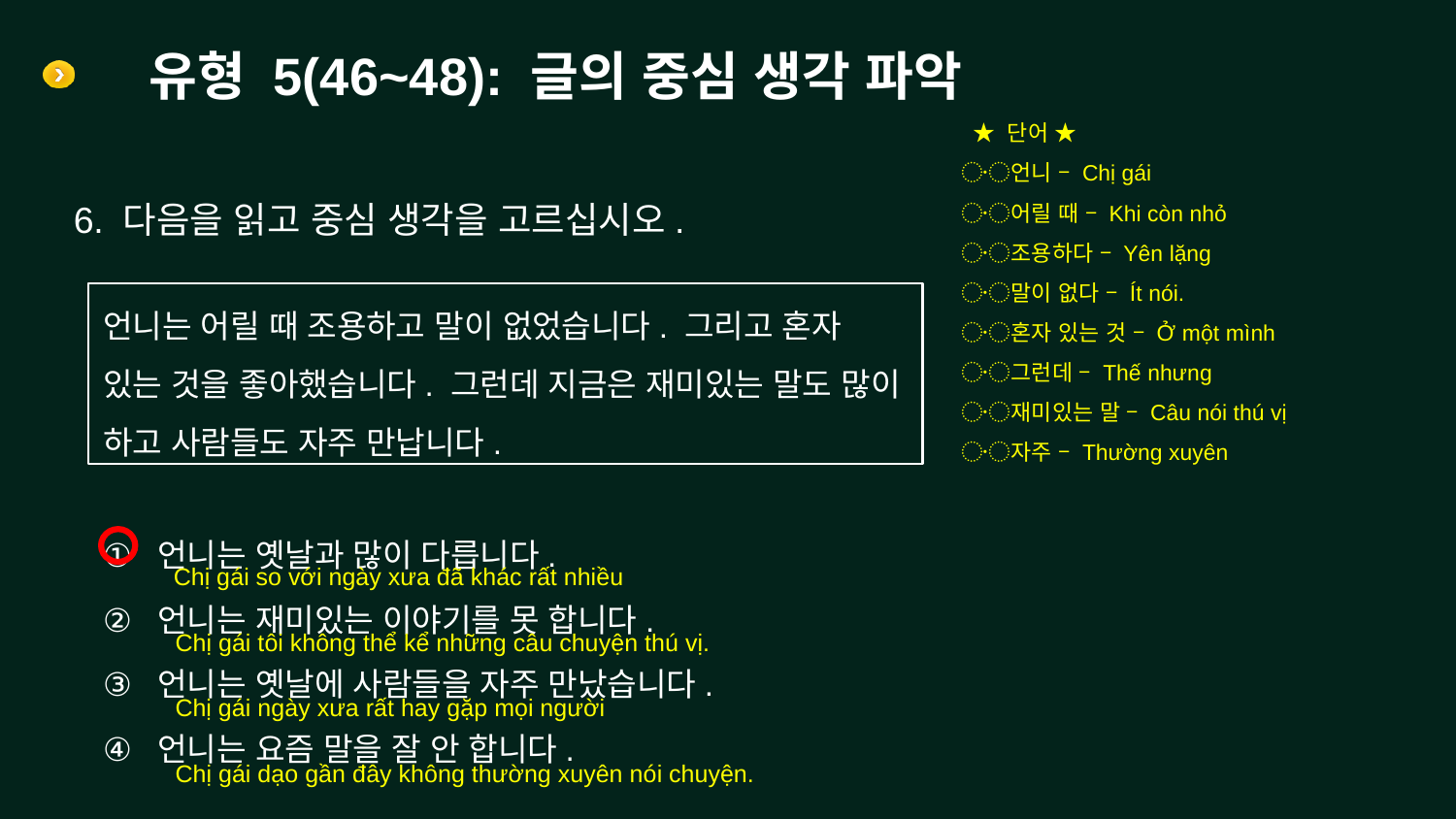

# 유형 5(46~48): 글의 중심 생각 파악
  ★ 단어 ★
〮언니 – Chị gái
〮어릴 때 – Khi còn nhỏ
〮조용하다 – Yên lặng
〮말이 없다 – Ít nói.
〮혼자 있는 것 – Ở một mình
〮그런데 – Thế nhưng
〮재미있는 말 – Câu nói thú vị
〮자주 – Thường xuyên
6. 다음을 읽고 중심 생각을 고르십시오.
언니는 어릴 때 조용하고 말이 없었습니다. 그리고 혼자 있는 것을 좋아했습니다. 그런데 지금은 재미있는 말도 많이 하고 사람들도 자주 만납니다.
언니는 옛날과 많이 다릅니다.
언니는 재미있는 이야기를 못 합니다.
언니는 옛날에 사람들을 자주 만났습니다.
언니는 요즘 말을 잘 안 합니다.

Chị gái so với ngày xưa đã khác rất nhiều
Chị gái tôi không thể kể những câu chuyện thú vị.
Chị gái ngày xưa rất hay gặp mọi người
Chị gái dạo gần đây không thường xuyên nói chuyện.